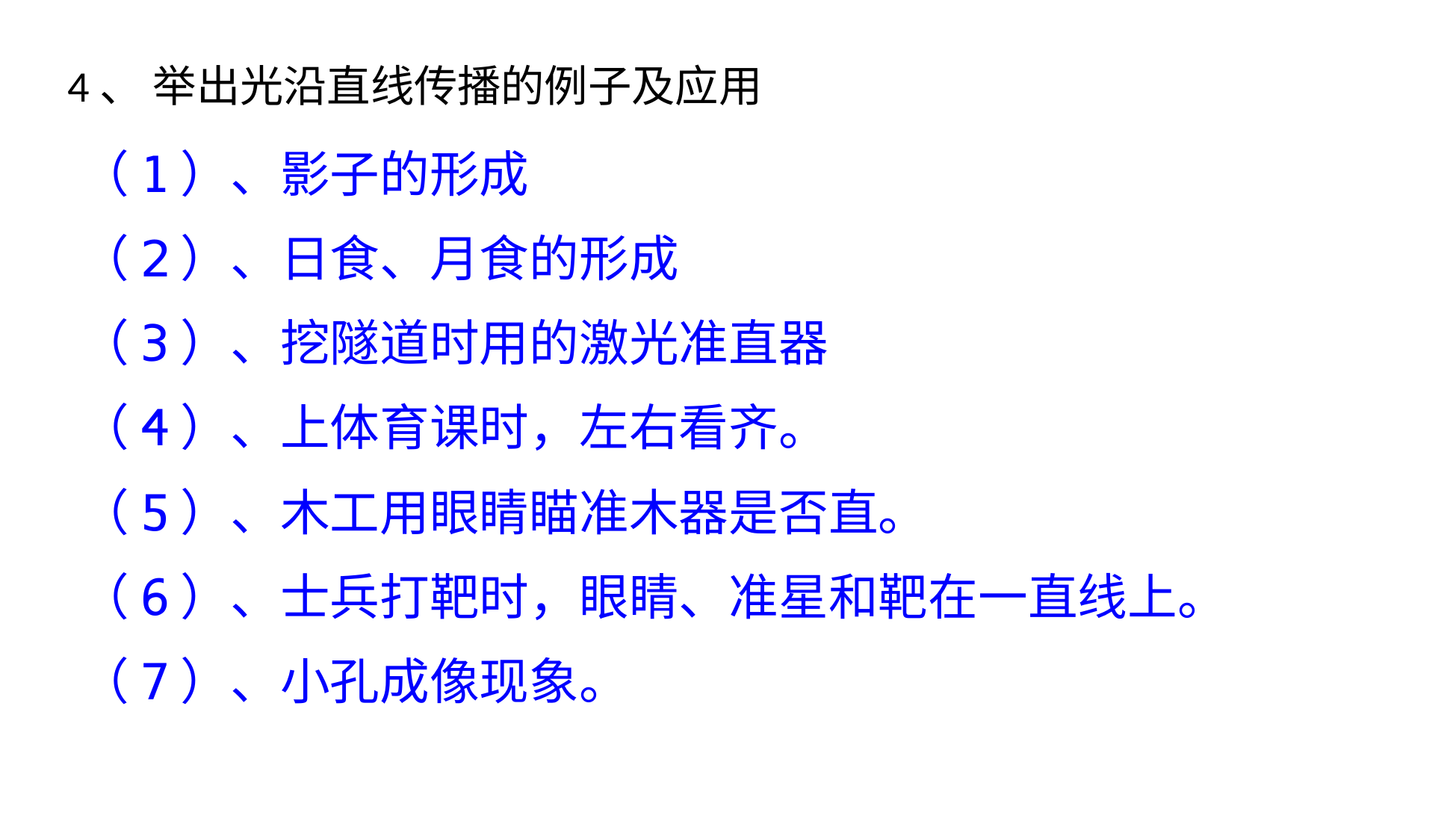

4、 举出光沿直线传播的例子及应用
（1）、影子的形成
（2）、日食、月食的形成
（3）、挖隧道时用的激光准直器
（4）、上体育课时，左右看齐。
（5）、木工用眼睛瞄准木器是否直。
（6）、士兵打靶时，眼睛、准星和靶在一直线上。
（7）、小孔成像现象。